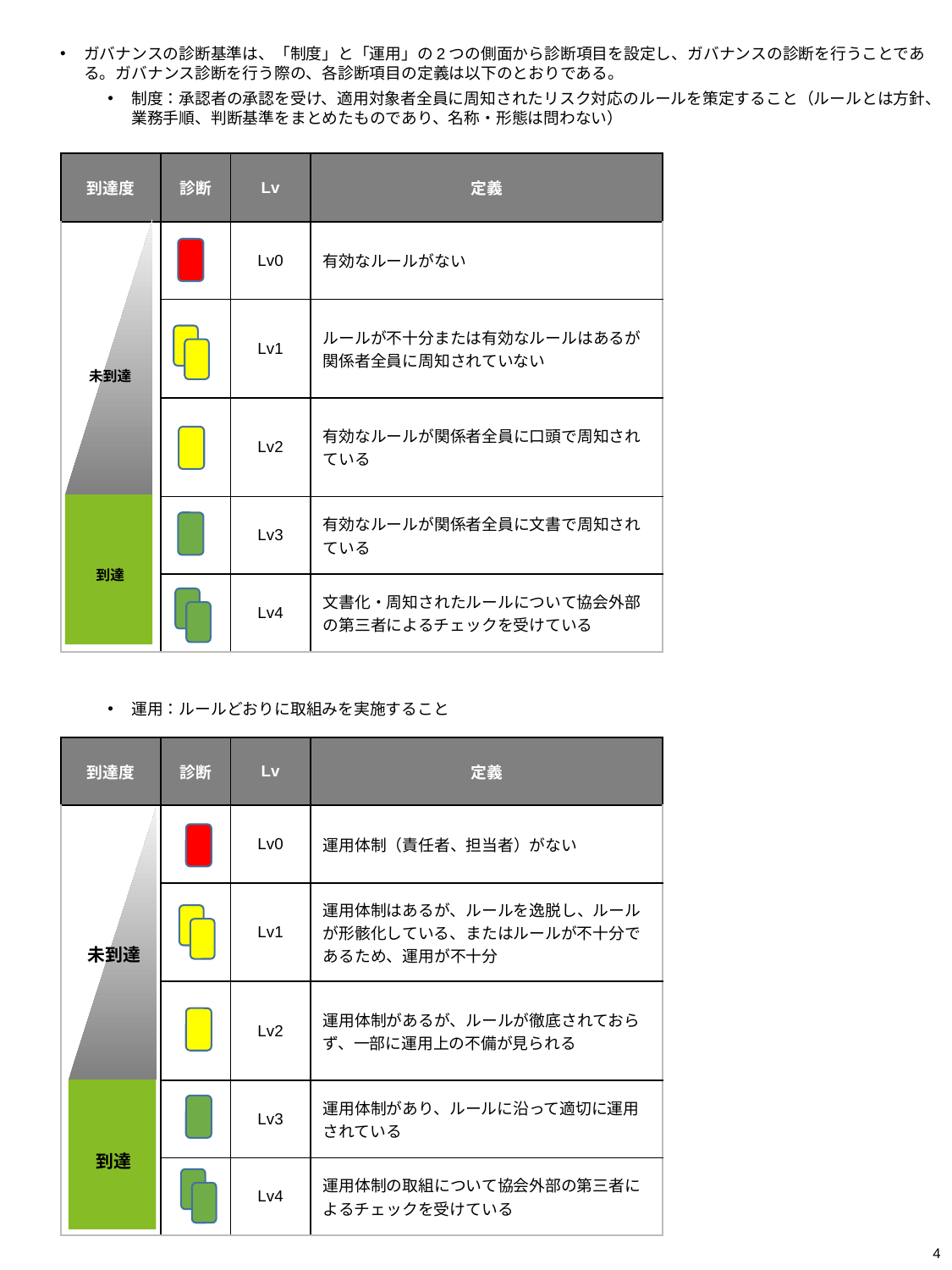

ガバナンスの診断基準は、「制度」と「運用」の2つの側面から診断項目を設定し、ガバナンスの診断を行うことである。ガバナンス診断を行う際の、各診断項目の定義は以下のとおりである。
制度：承認者の承認を受け、適用対象者全員に周知されたリスク対応のルールを策定すること（ルールとは方針、業務手順、判断基準をまとめたものであり、名称・形態は問わない）
| 到達度 | 診断 | Lv | 定義 |
| --- | --- | --- | --- |
|  |  | Lv0 | 有効なルールがない |
|  |  | Lv1 | ルールが不十分または有効なルールはあるが関係者全員に周知されていない |
|  |  | Lv2 | 有効なルールが関係者全員に口頭で周知されている |
|  |  | Lv3 | 有効なルールが関係者全員に文書で周知されている |
|  |  | Lv4 | 文書化・周知されたルールについて協会外部の第三者によるチェックを受けている |

未到達

到達

運用：ルールどおりに取組みを実施すること
| 到達度 | 診断 | Lv | 定義 |
| --- | --- | --- | --- |
|  |  | Lv0 | 運用体制（責任者、担当者）がない |
|  |  | Lv1 | 運用体制はあるが、ルールを逸脱し、ルールが形骸化している、またはルールが不十分であるため、運用が不十分 |
|  |  | Lv2 | 運用体制があるが、ルールが徹底されておらず、一部に運用上の不備が見られる |
|  |  | Lv3 | 運用体制があり、ルールに沿って適切に運用されている |
|  |  | Lv4 | 運用体制の取組について協会外部の第三者によるチェックを受けている |

未到達

到達

4